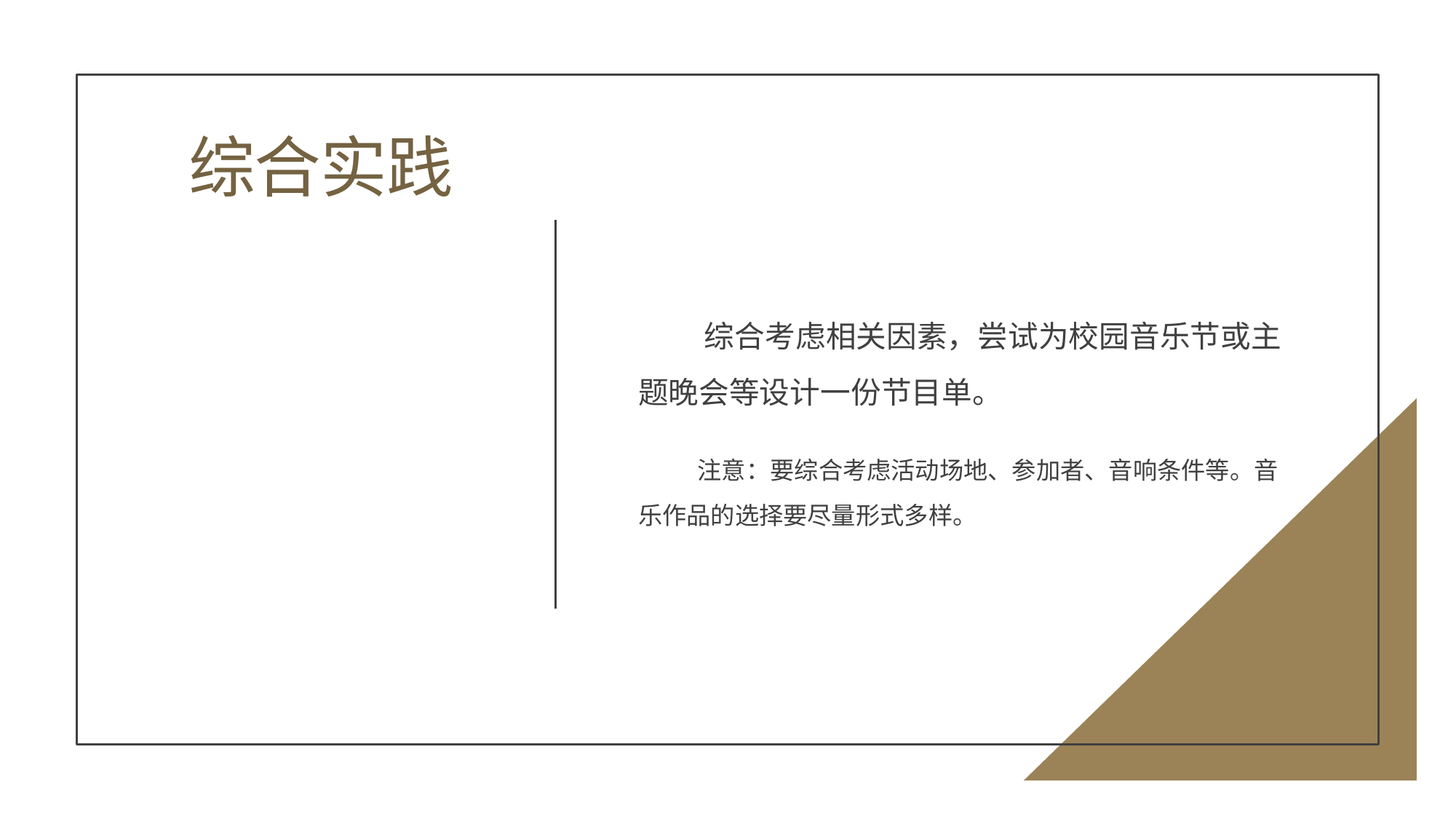

# 综合实践

       综合考虑相关因素，尝试为校园音乐节或主题晚会等设计一份节目单。
  注意：要综合考虑活动场地、参加者、音响条件等。音乐作品的选择要尽量形式多样。